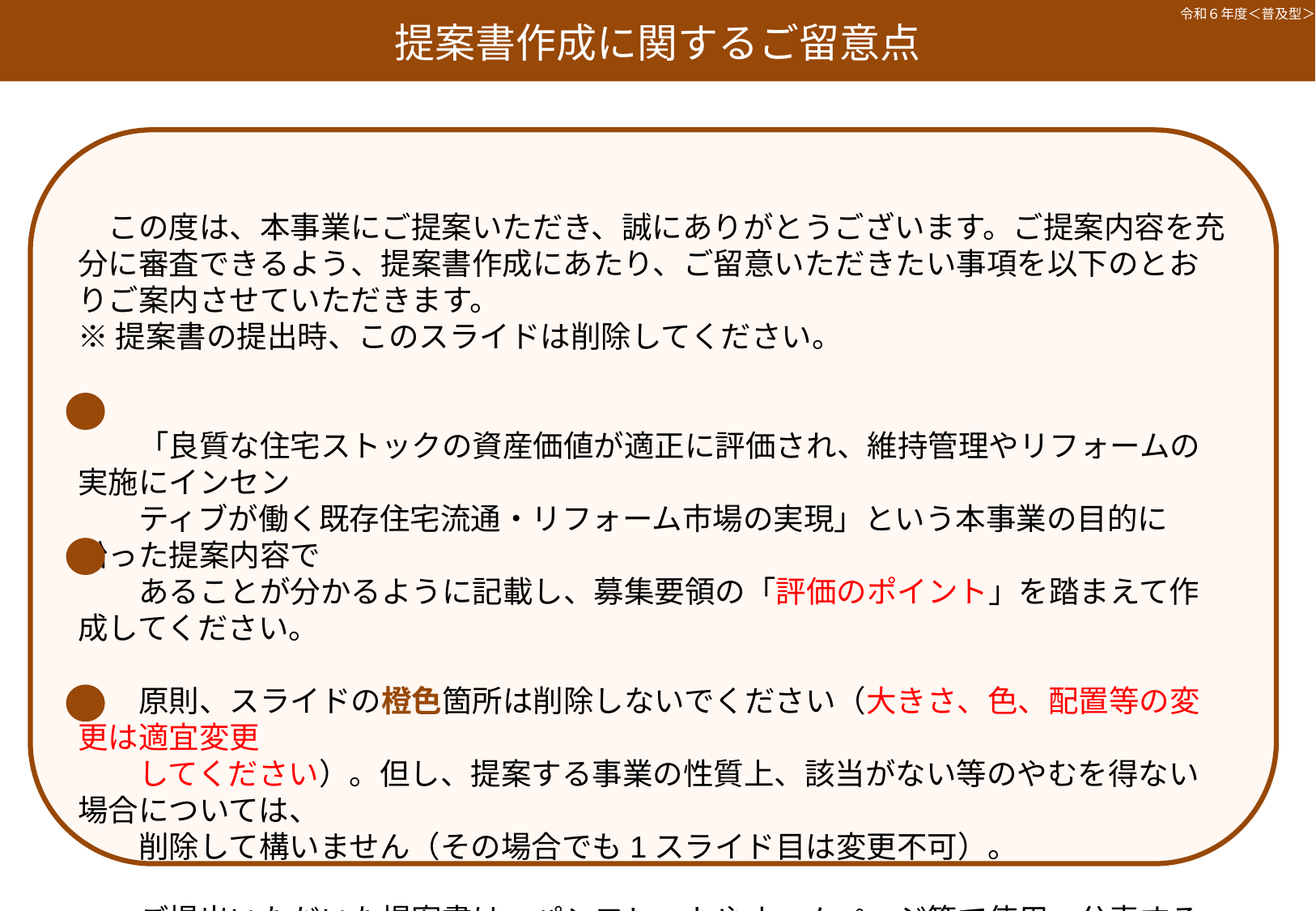

この度は、本事業にご提案いただき、誠にありがとうございます。ご提案内容を充分に審査できるよう、提案書作成にあたり、ご留意いただきたい事項を以下のとおりご案内させていただきます。
※提案書の提出時、このスライドは削除してください。

　　「良質な住宅ストックの資産価値が適正に評価され、維持管理やリフォームの実施にインセン
　　ティブが働く既存住宅流通・リフォーム市場の実現」という本事業の目的に沿った提案内容で
　　あることが分かるように記載し、募集要領の「評価のポイント」を踏まえて作成してください。

　　原則、スライドの橙色箇所は削除しないでください（大きさ、色、配置等の変更は適宜変更
　　してください）。但し、提案する事業の性質上、該当がない等のやむを得ない場合については、
　　削除して構いません（その場合でも1スライド目は変更不可）。

　　ご提出いただいた提案書は、パンフレットやホームページ等で使用・公表する可能性があります。
　　但し、応募者の財産上の利益や競争上の地位等を害する恐れのある部分について、応募者
　　から申し出があった場合は、原則公表しません。